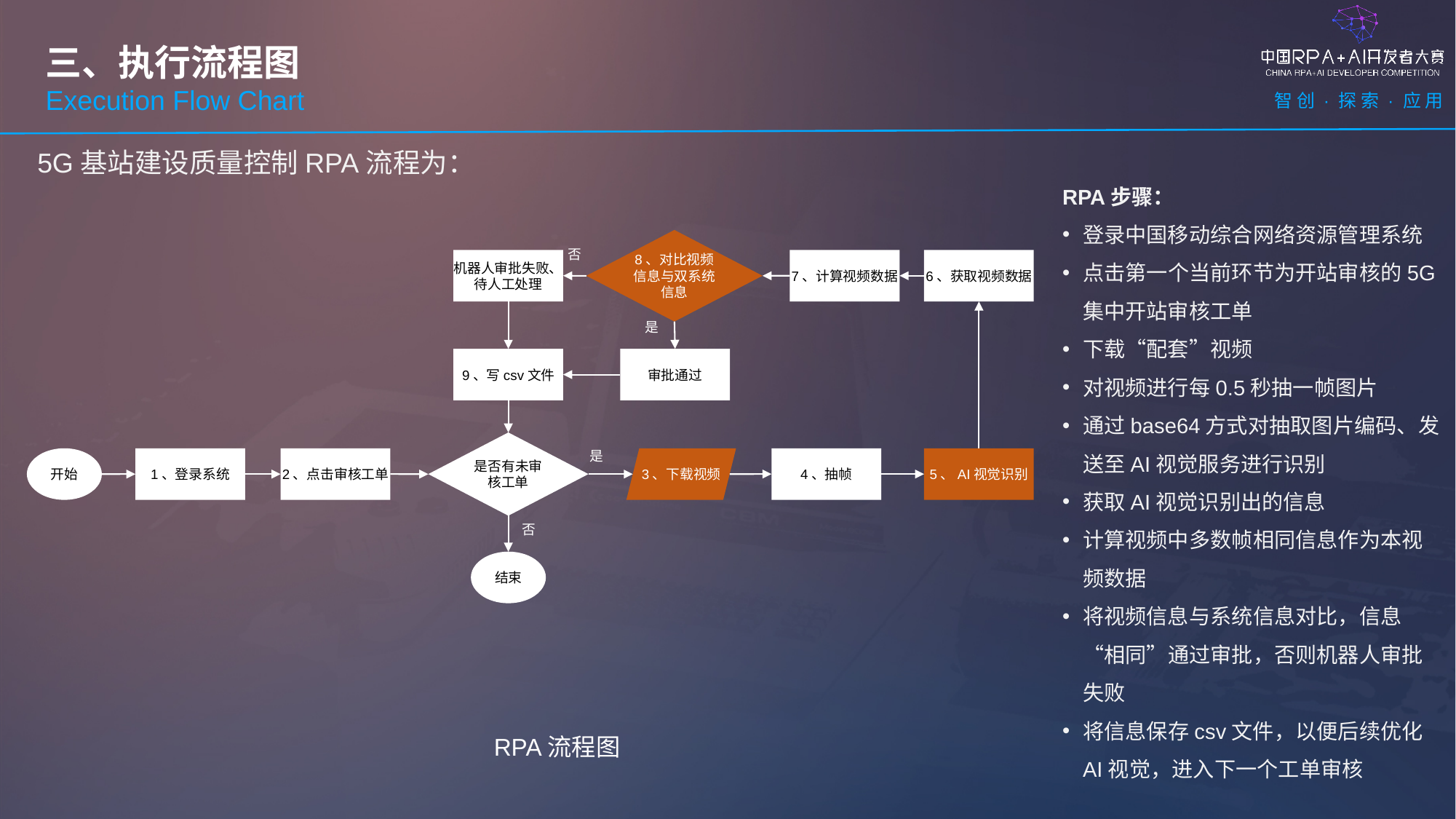

三、执行流程图
Execution Flow Chart

5G基站建设质量控制RPA流程为：
RPA步骤：
登录中国移动综合网络资源管理系统
点击第一个当前环节为开站审核的5G集中开站审核工单
下载“配套”视频
对视频进行每0.5秒抽一帧图片
通过base64方式对抽取图片编码、发送至AI视觉服务进行识别
获取AI视觉识别出的信息
计算视频中多数帧相同信息作为本视频数据
将视频信息与系统信息对比，信息“相同”通过审批，否则机器人审批失败
将信息保存csv文件，以便后续优化AI视觉，进入下一个工单审核
8、对比视频信息与双系统信息
否
机器人审批失败、待人工处理
7、计算视频数据
6、获取视频数据
是
9、写csv文件
审批通过
是否有未审核工单
是
开始
1、登录系统
2、点击审核工单
3、下载视频
4、抽帧
5、AI视觉识别
否
结束
RPA流程图